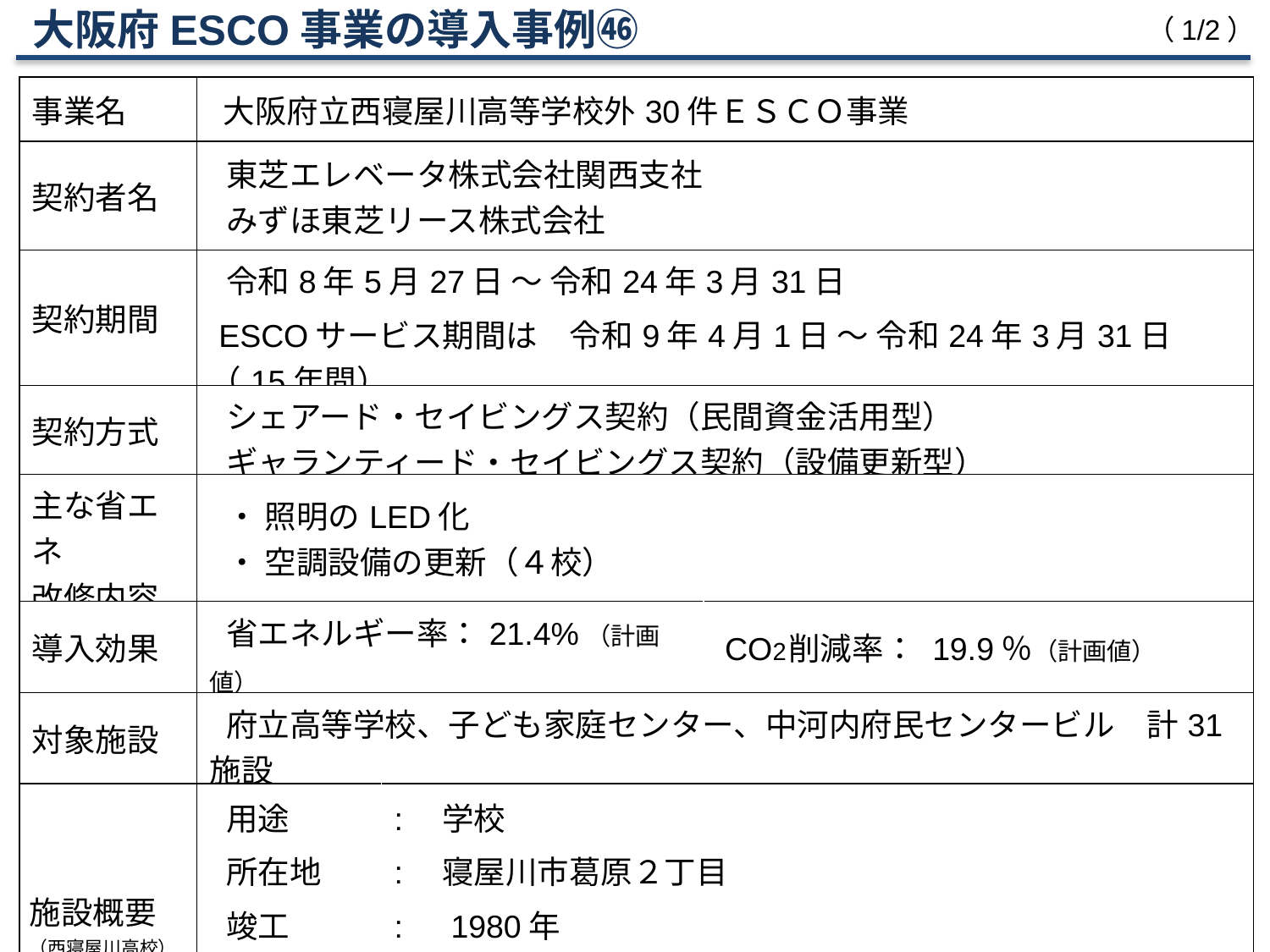

大阪府ESCO事業の導入事例㊻
（1/2）
| 事業名 | 大阪府立西寝屋川高等学校外30件ＥＳＣＯ事業 |  |  |
| --- | --- | --- | --- |
| 契約者名 | 東芝エレベータ株式会社関西支社 みずほ東芝リース株式会社 |  |  |
| 契約期間 | 令和8年5月27日 ～ 令和24年3月31日  ESCOサービス期間は　令和9年4月1日 ～ 令和24年3月31日（15年間） |  |  |
| 契約方式 | シェアード・セイビングス契約（民間資金活用型） ギャランティード・セイビングス契約（設備更新型） |  |  |
| 主な省エネ 改修内容 | ・ 照明のLED化 ・ 空調設備の更新（４校） |  |  |
| 導入効果 | 省エネルギー率：21.4%（計画値） |  | CO2 削減率 ： 19.9％（計画値） |
| 対象施設 | 府立高等学校、子ども家庭センター、中河内府民センタービル　計31施設 |  |  |
| 施設概要 （西寝屋川高校） | 用途 所在地 竣工 構造 延べ面積 | :　学校 :　寝屋川市葛原２丁目 :　1980年 :　RC造／地上４階　他 :　13,218 ㎡　（敷地内合計） |  |